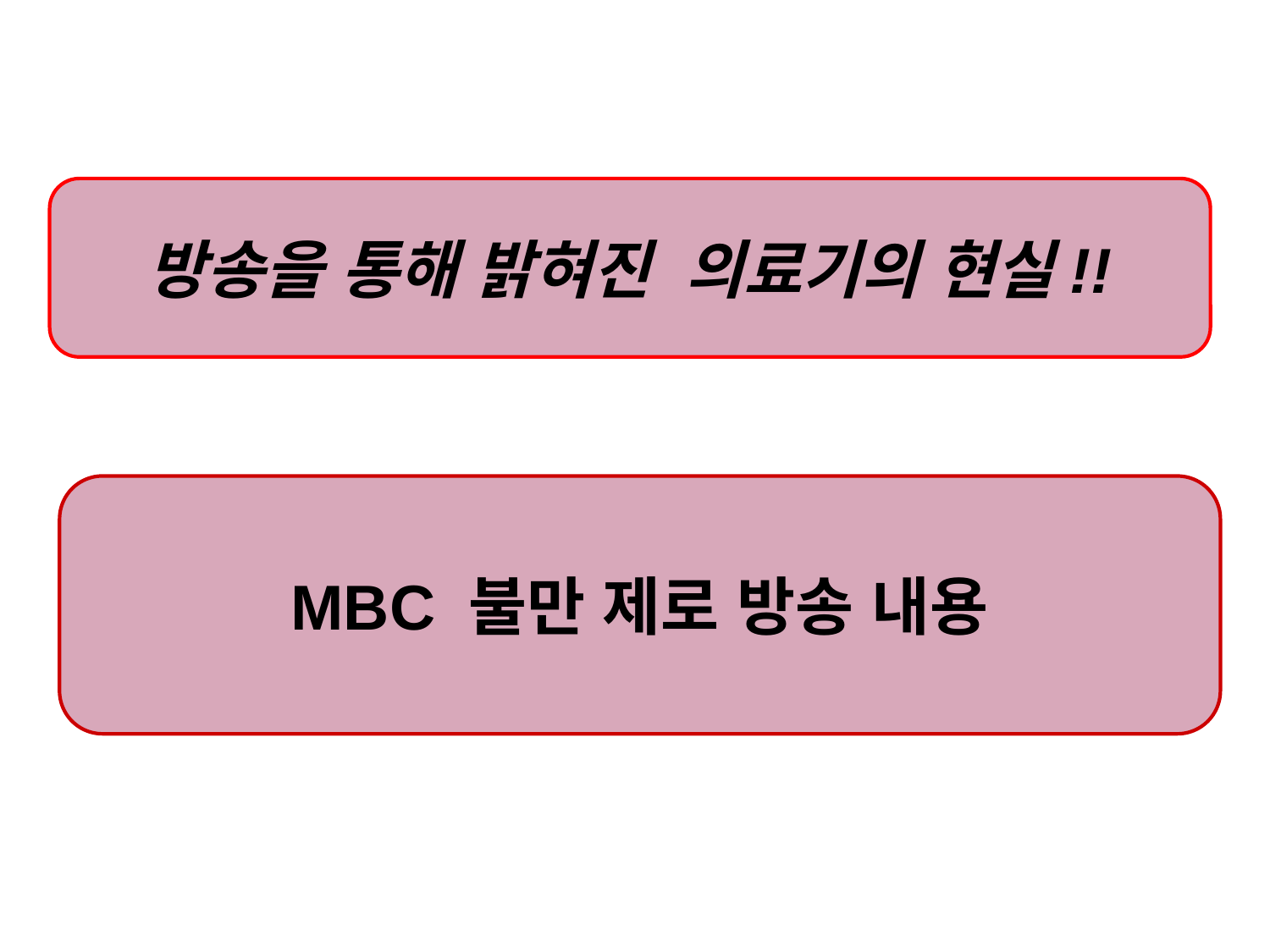

방송을 통해 밝혀진  의료기의 현실!!
MBC 불만 제로 방송 내용